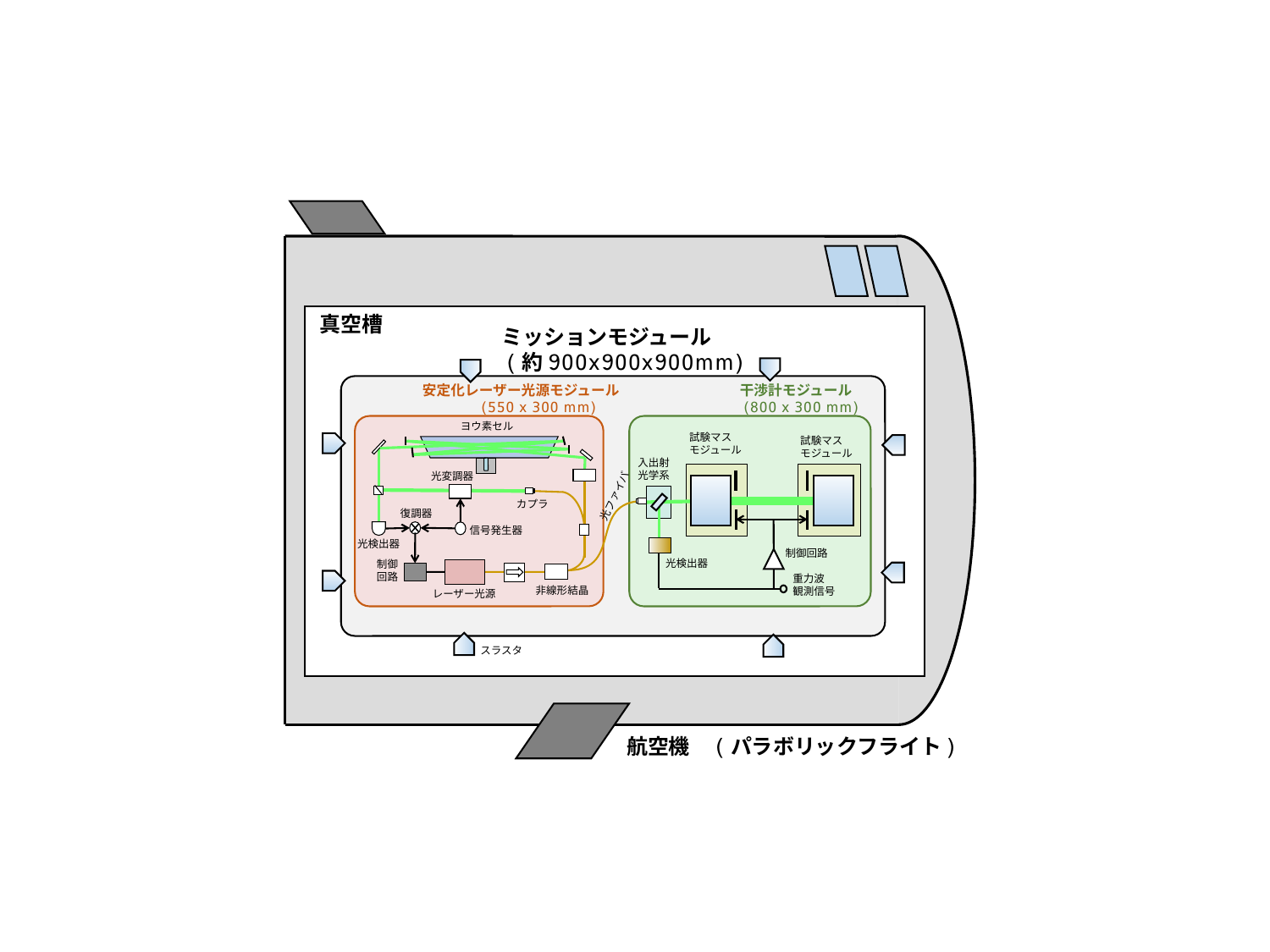

真空槽

ミッションモジュール
 (約900x900x900mm)

干渉計モジュール
 (800 x 300 mm)
安定化レーザー光源モジュール
              (550 x 300 mm)

ヨウ素セル

試験マス
モジュール
試験マス
モジュール

入出射
光学系

光変調器

光ファイバ

カプラ

復調器
信号発生器

光検出器

制御回路

光検出器
制御
回路

重力波
観測信号

非線形結晶
レーザー光源

スラスタ

航空機　(パラボリックフライト)